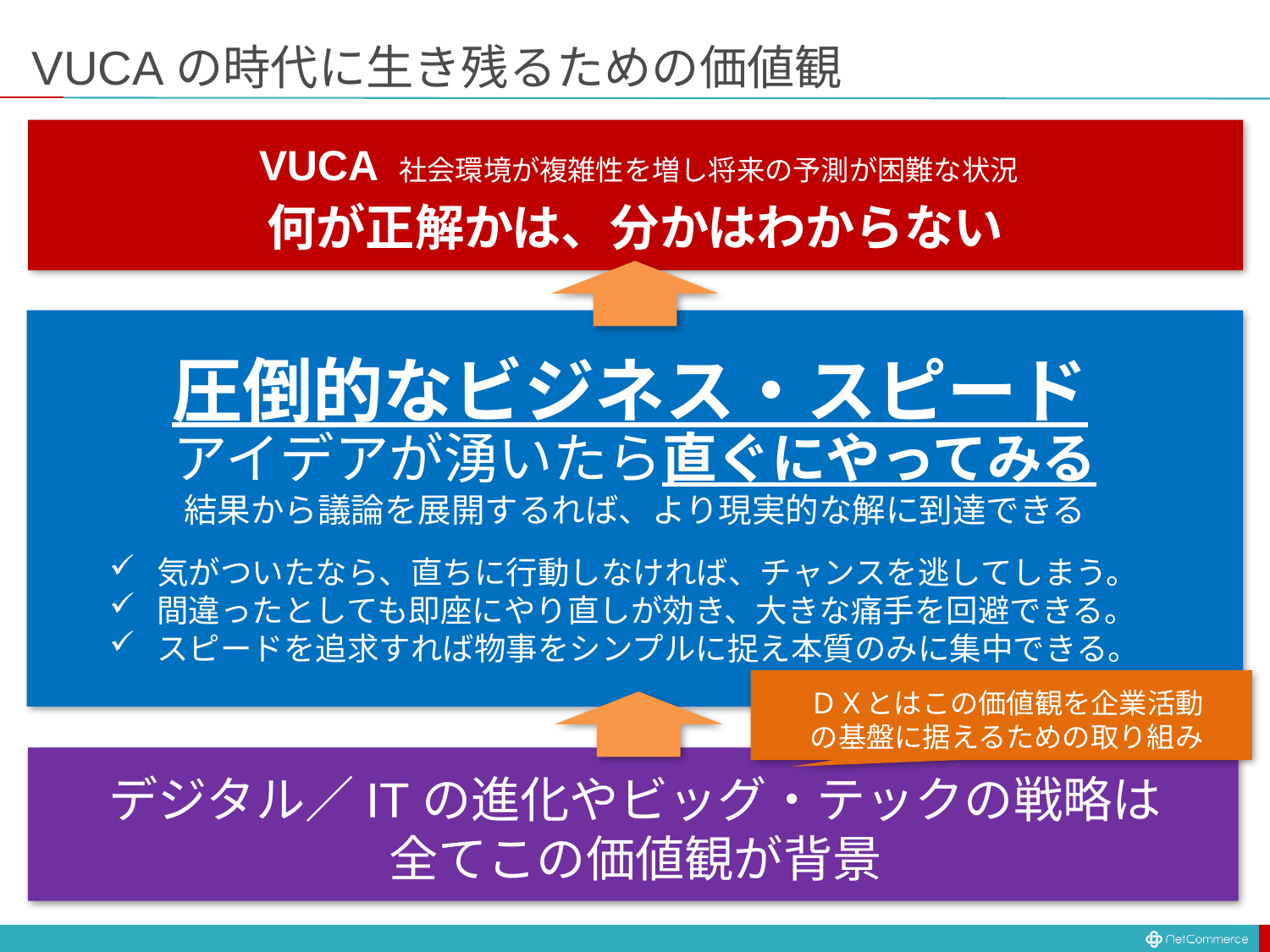

# VUCAの時代に生き残るための価値観

VUCA 社会環境が複雑性を増し将来の予測が困難な状況
何が正解かは、分かはわからない

圧倒的なビジネス・スピード
アイデアが湧いたら直ぐにやってみる
結果から議論を展開するれば、より現実的な解に到達できる
気がついたなら、直ちに行動しなければ、チャンスを逃してしまう。
間違ったとしても即座にやり直しが効き、大きな痛手を回避できる。
スピードを追求すれば物事をシンプルに捉え本質のみに集中できる。

ＤＸとはこの価値観を企業活動
の基盤に据えるための取り組み

デジタル／ITの進化やビッグ・テックの戦略は
全てこの価値観が背景